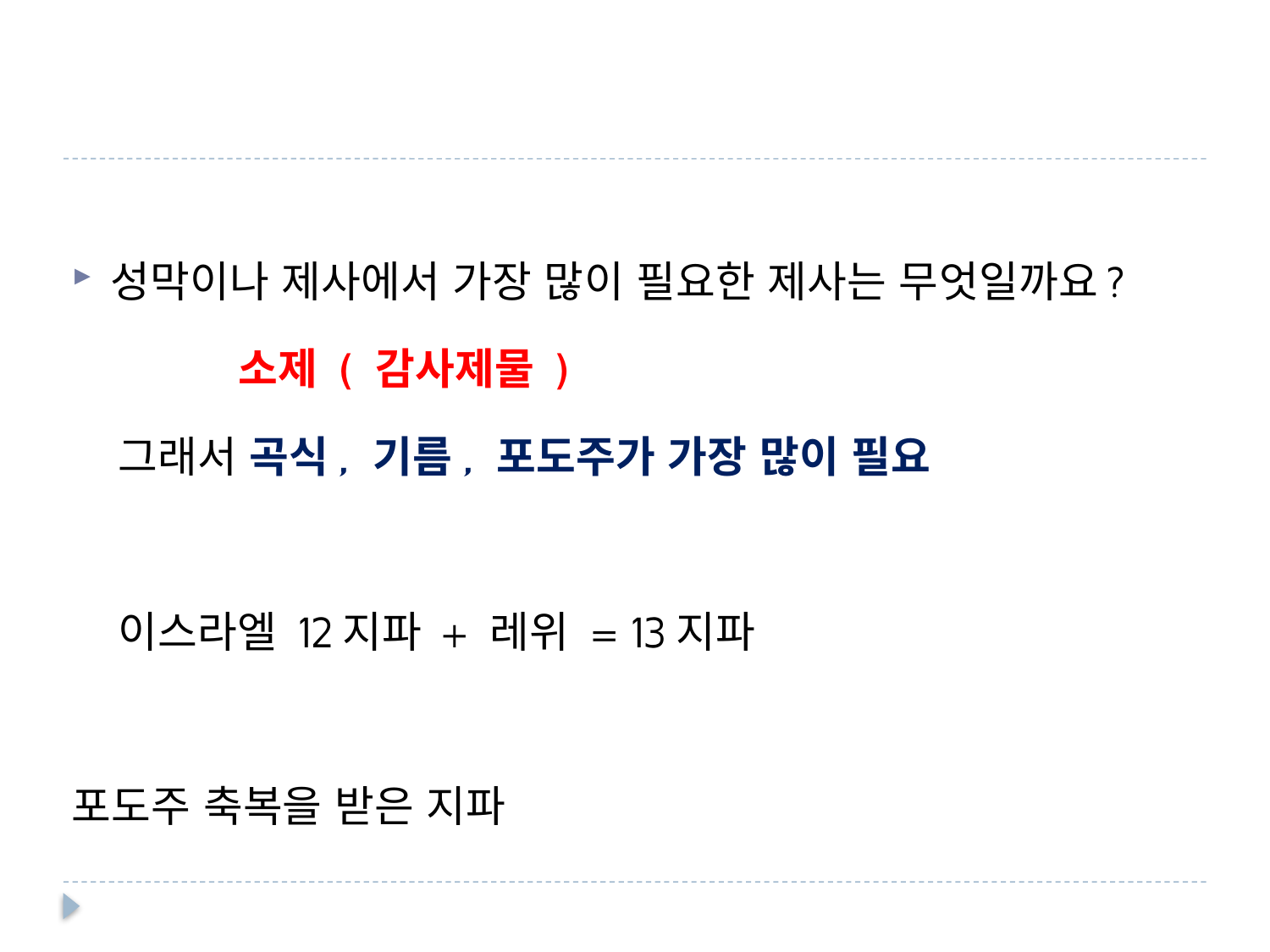

#
성막이나 제사에서 가장 많이 필요한 제사는 무엇일까요?
             소제 ( 감사제물 )
   그래서 곡식, 기름, 포도주가 가장 많이 필요

   이스라엘 12지파 + 레위 = 13지파

포도주 축복을 받은 지파